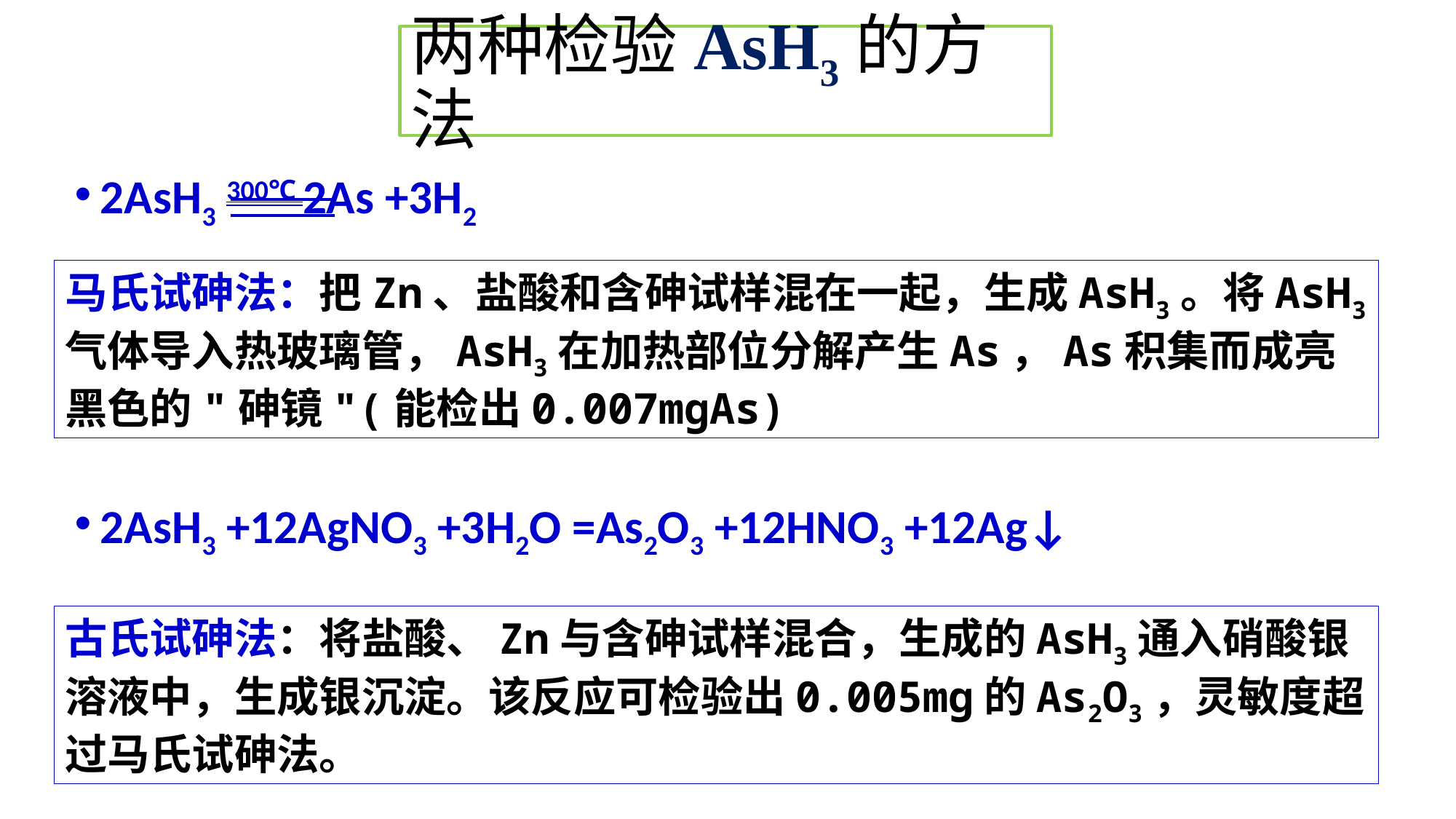

# 两种检验AsH3的方法
2AsH3 300℃ 2As +3H2

2AsH3 +12AgNO3 +3H2O =As2O3 +12HNO3 +12Ag↓

马氏试砷法：把Zn、盐酸和含砷试样混在一起，生成AsH3。将AsH3气体导入热玻璃管，AsH3在加热部位分解产生As，As积集而成亮黑色的"砷镜"(能检出0.007mgAs)
古氏试砷法：将盐酸、Zn与含砷试样混合，生成的AsH3通入硝酸银溶液中，生成银沉淀。该反应可检验出0.005mg的As2O3，灵敏度超过马氏试砷法。